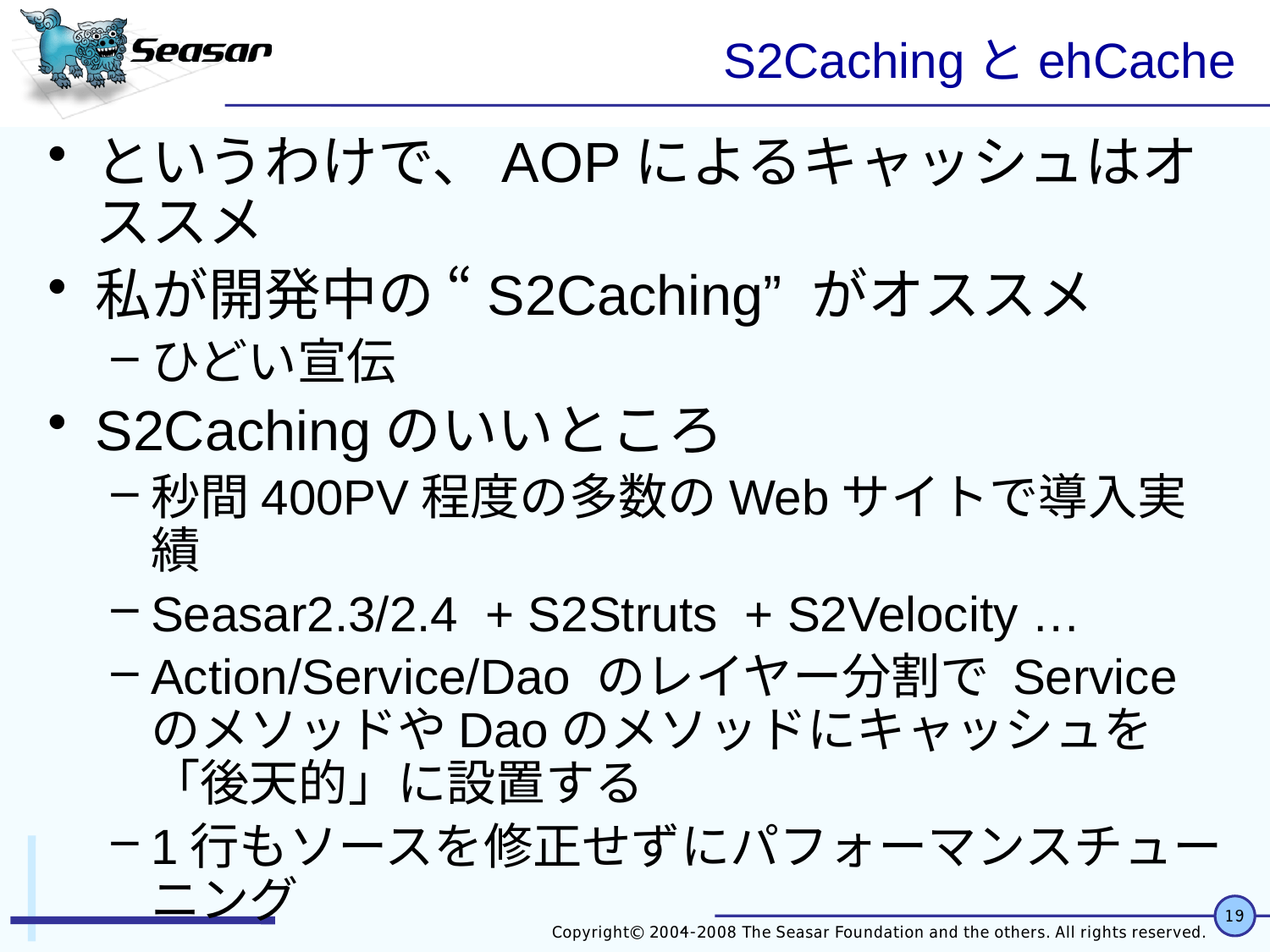

# S2CachingとehCache
というわけで、AOPによるキャッシュはオススメ
私が開発中の “S2Caching” がオススメ
ひどい宣伝
S2Cachingのいいところ
秒間400PV程度の多数のWebサイトで導入実績
Seasar2.3/2.4  + S2Struts  + S2Velocity …
Action/Service/Dao のレイヤー分割で ServiceのメソッドやDaoのメソッドにキャッシュを「後天的」に設置する
1行もソースを修正せずにパフォーマンスチューニング